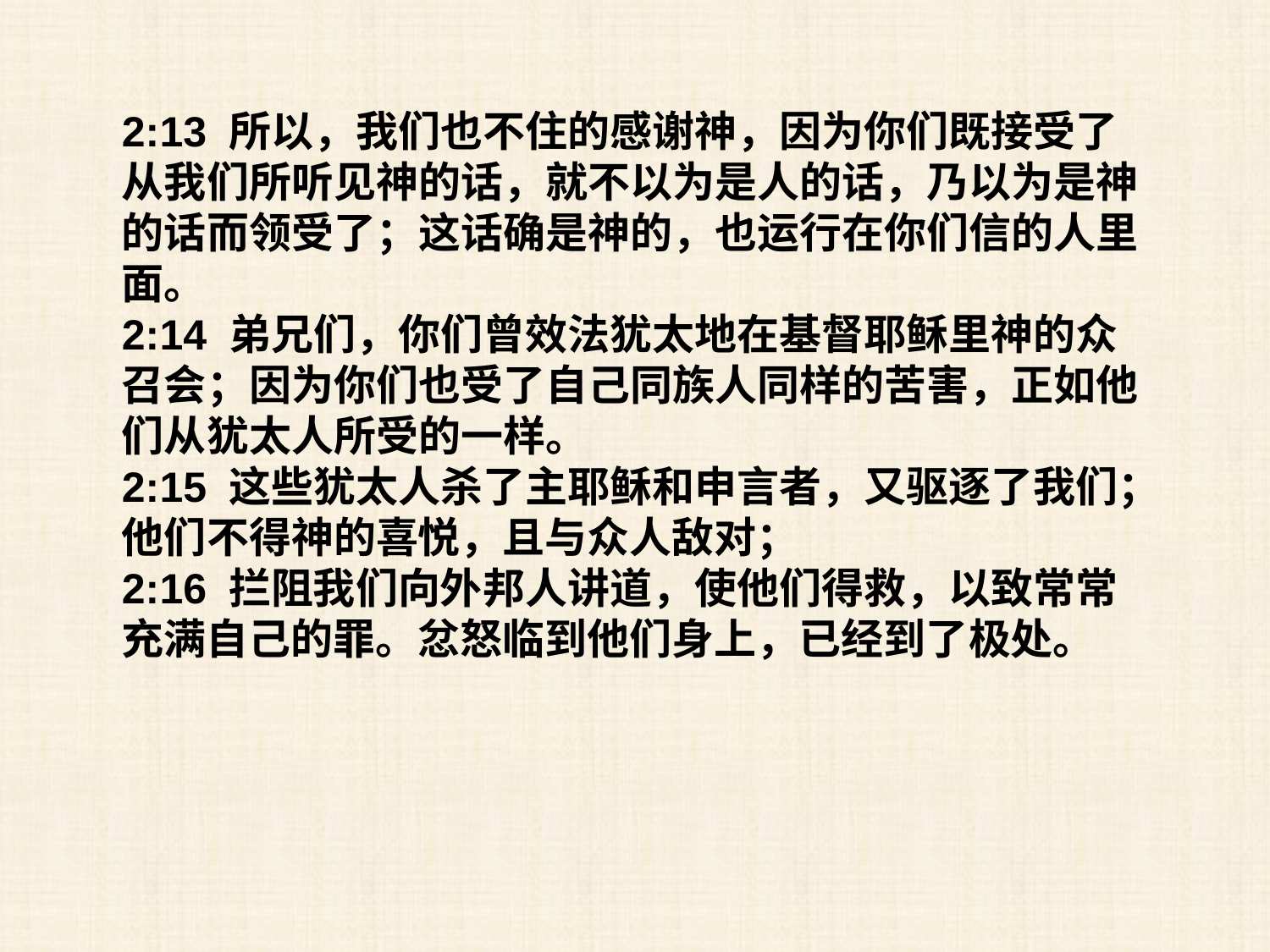

2:13 所以，我们也不住的感谢神，因为你们既接受了从我们所听见神的话，就不以为是人的话，乃以为是神的话而领受了；这话确是神的，也运行在你们信的人里面。
2:14 弟兄们，你们曾效法犹太地在基督耶稣里神的众召会；因为你们也受了自己同族人同样的苦害，正如他们从犹太人所受的一样。
2:15 这些犹太人杀了主耶稣和申言者，又驱逐了我们；他们不得神的喜悦，且与众人敌对；
2:16 拦阻我们向外邦人讲道，使他们得救，以致常常充满自己的罪。忿怒临到他们身上，已经到了极处。